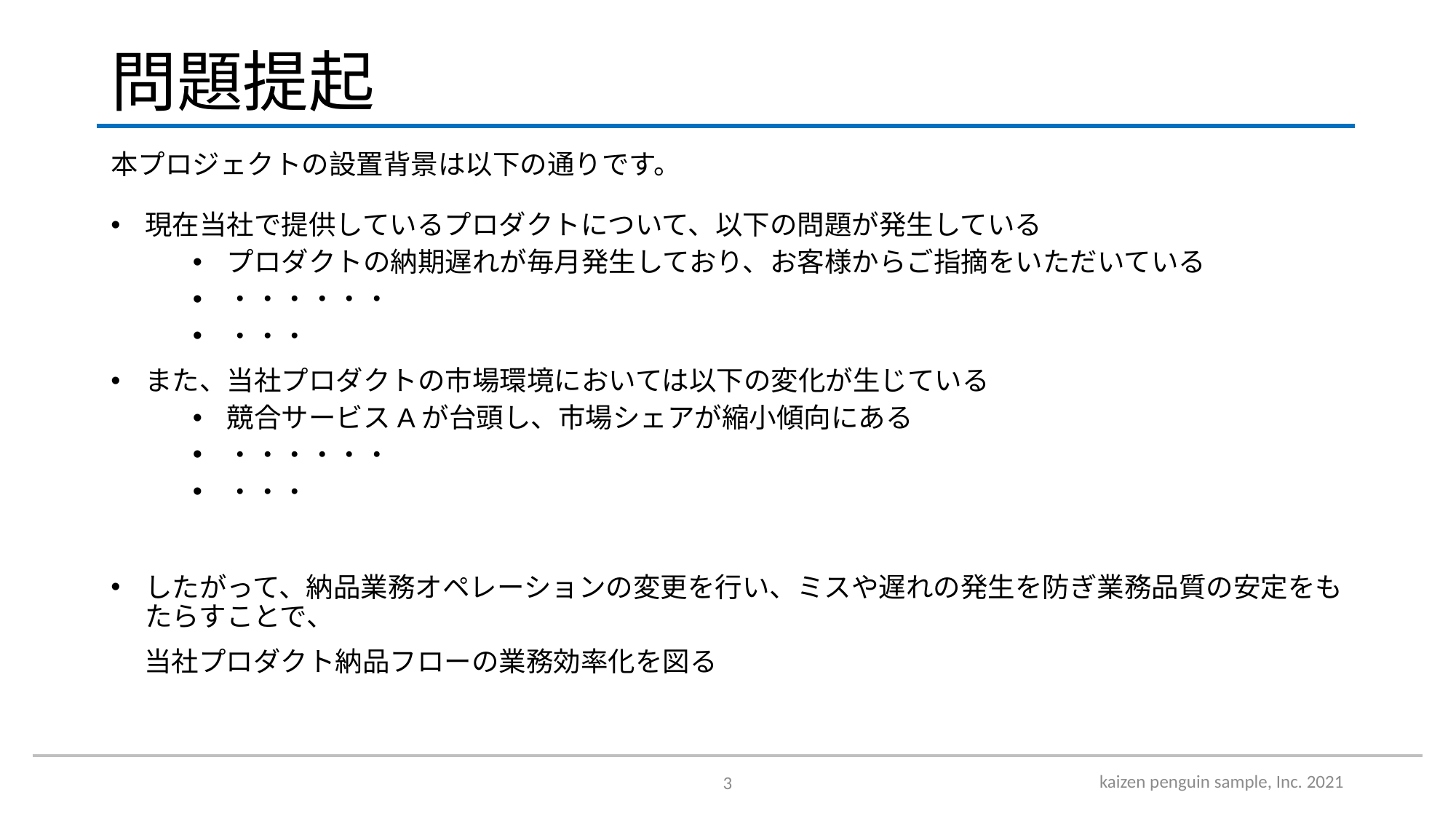

# 問題提起
本プロジェクトの設置背景は以下の通りです。
現在当社で提供しているプロダクトについて、以下の問題が発生している
プロダクトの納期遅れが毎月発生しており、お客様からご指摘をいただいている
・・・・・・
・・・
また、当社プロダクトの市場環境においては以下の変化が生じている
競合サービスAが台頭し、市場シェアが縮小傾向にある
・・・・・・
・・・

したがって、納品業務オペレーションの変更を行い、ミスや遅れの発生を防ぎ業務品質の安定をもたらすことで、
　 当社プロダクト納品フローの業務効率化を図る
kaizen penguin sample, Inc. 2021
3